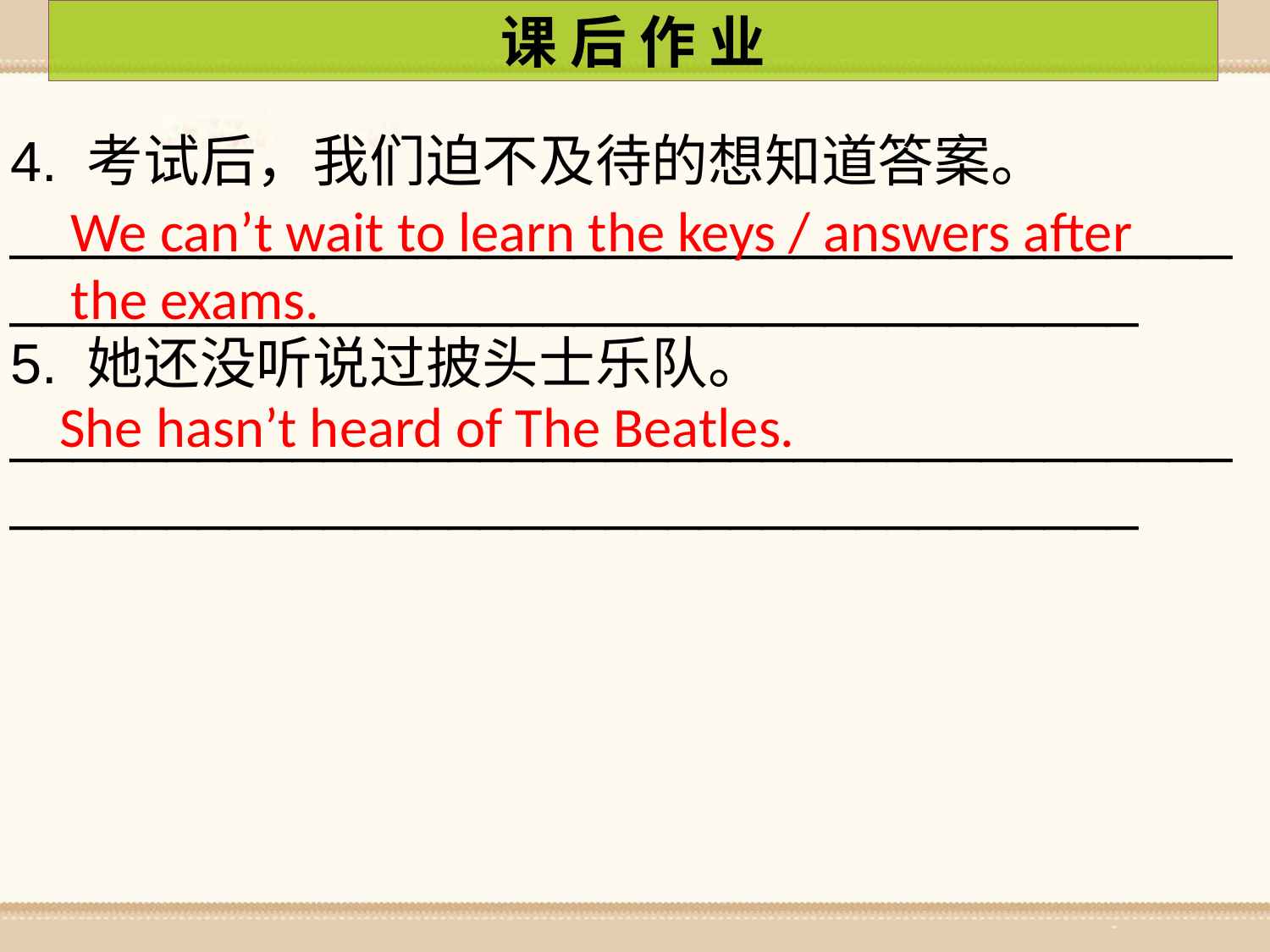

课 后 作 业
4. 考试后，我们迫不及待的想知道答案。
___________________________________________________________________________
5. 她还没听说过披头士乐队。
___________________________________________________________________________
We can’t wait to learn the keys / answers after the exams.
She hasn’t heard of The Beatles.